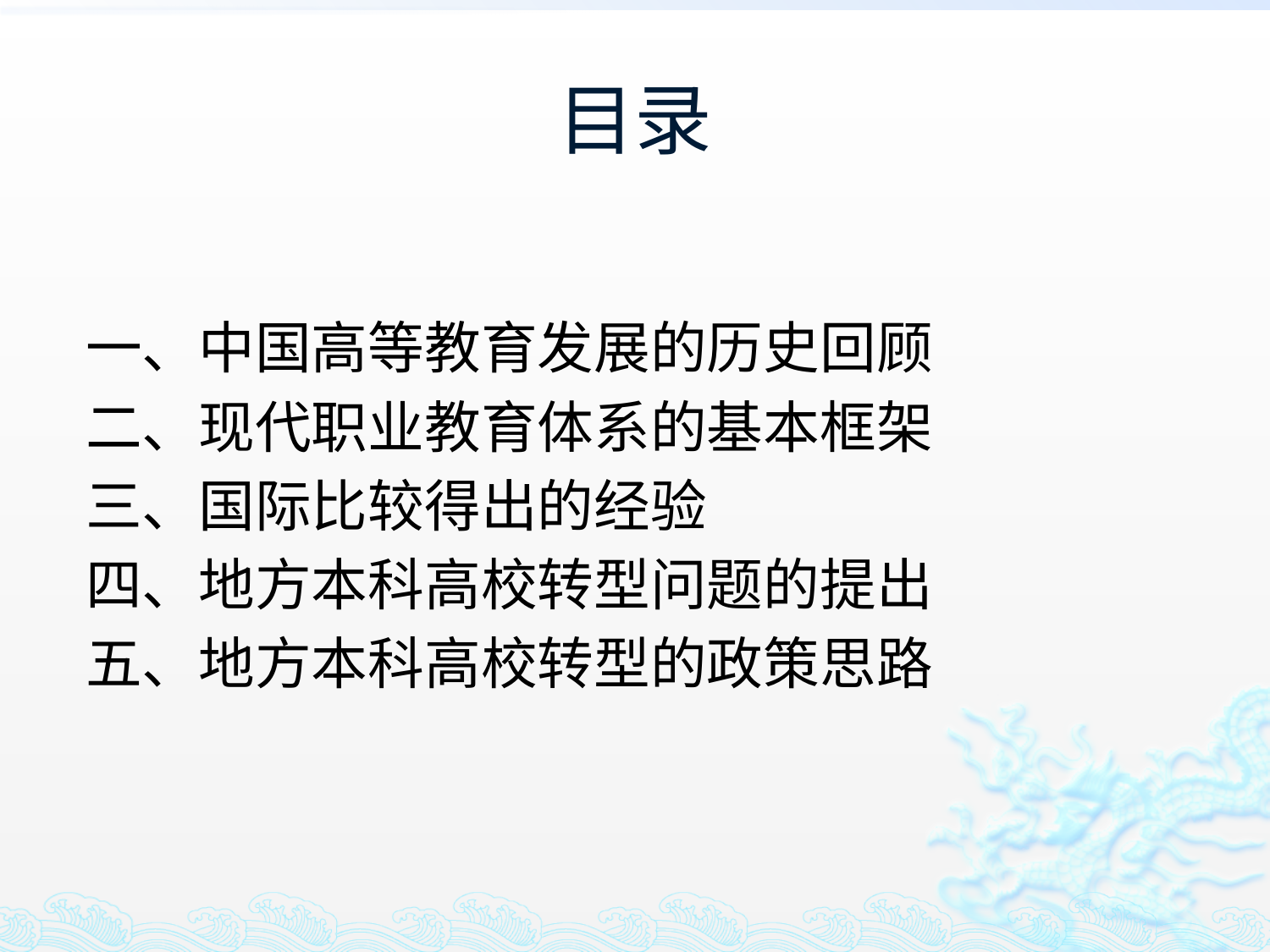

# 目录
一、中国高等教育发展的历史回顾
二、现代职业教育体系的基本框架
三、国际比较得出的经验
四、地方本科高校转型问题的提出
五、地方本科高校转型的政策思路